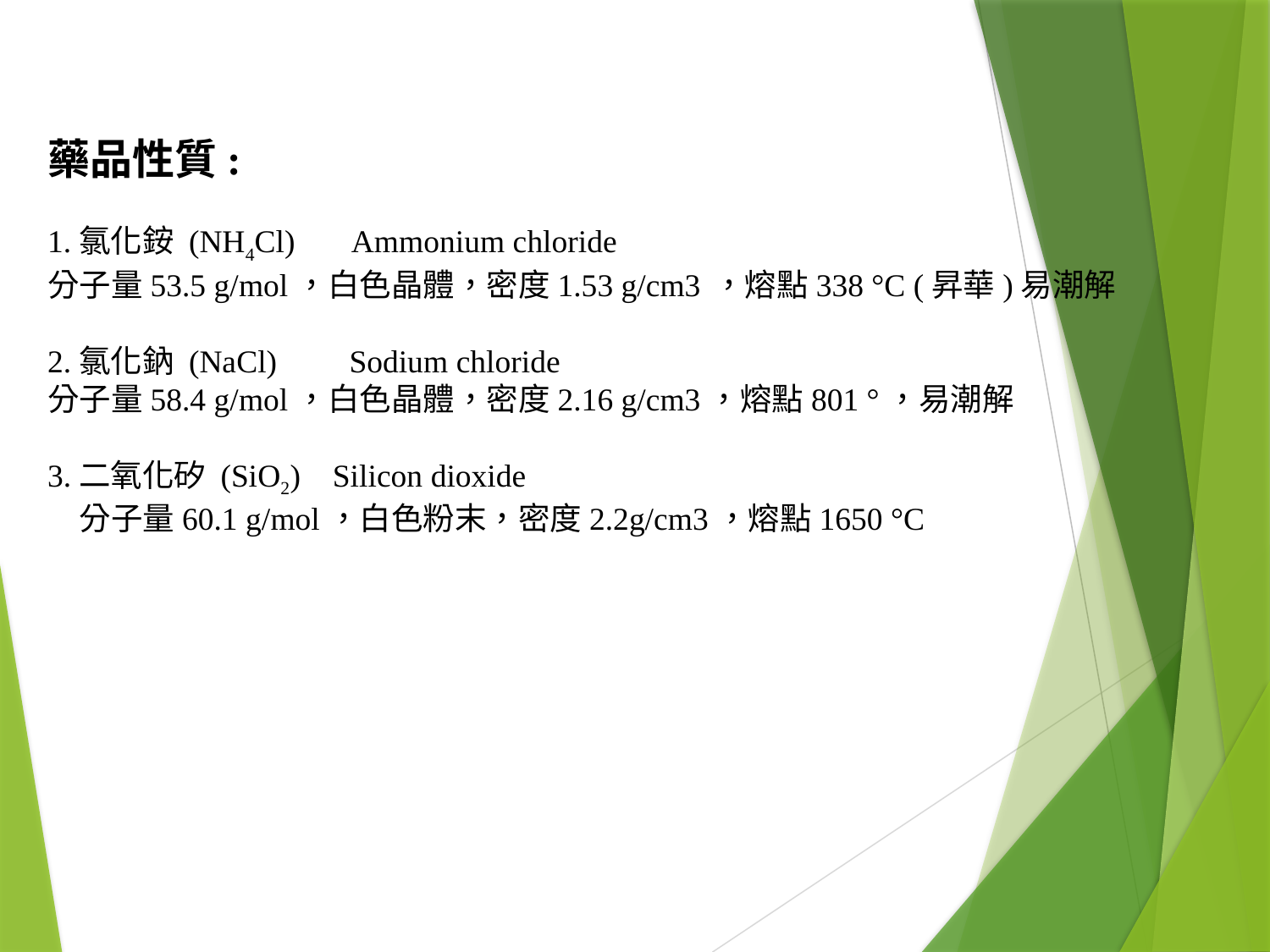

藥品性質:

1.氯化銨 (NH4Cl)       Ammonium chloride
分子量53.5 g/mol，白色晶體，密度1.53 g/cm3 ，熔點338 °C (昇華)易潮解

2.氯化鈉 (NaCl)         Sodium chloride
分子量58.4 g/mol，白色晶體，密度2.16 g/cm3，熔點801 °，易潮解

3.二氧化矽 (SiO2)    Silicon dioxide
　分子量60.1 g/mol，白色粉末，密度2.2g/cm3，熔點1650 °C